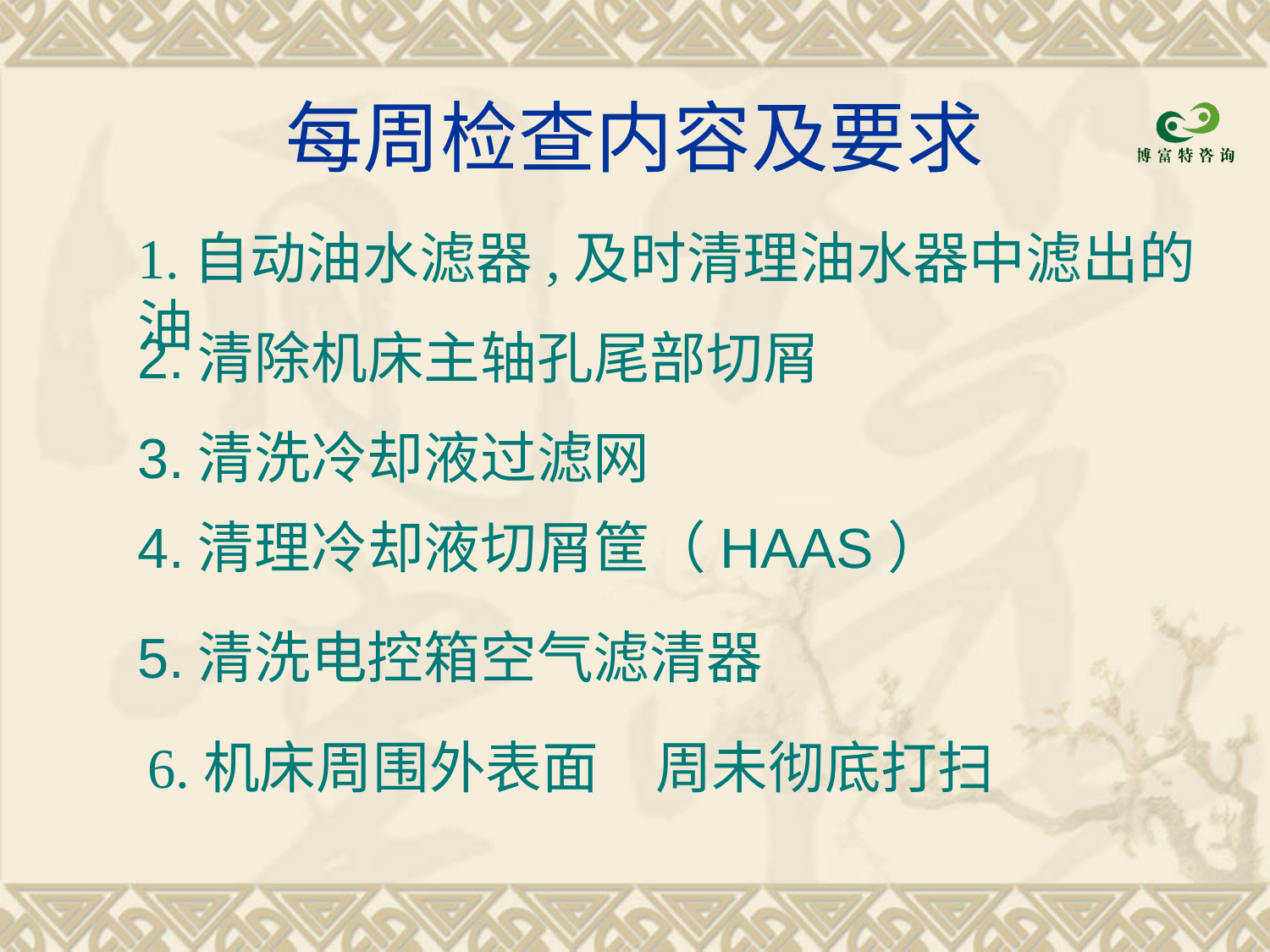

# 每周检查内容及要求
1.自动油水滤器,及时清理油水器中滤出的油
2.清除机床主轴孔尾部切屑
3.清洗冷却液过滤网
4.清理冷却液切屑筐（HAAS）
5.清洗电控箱空气滤清器
6.机床周围外表面	周未彻底打扫